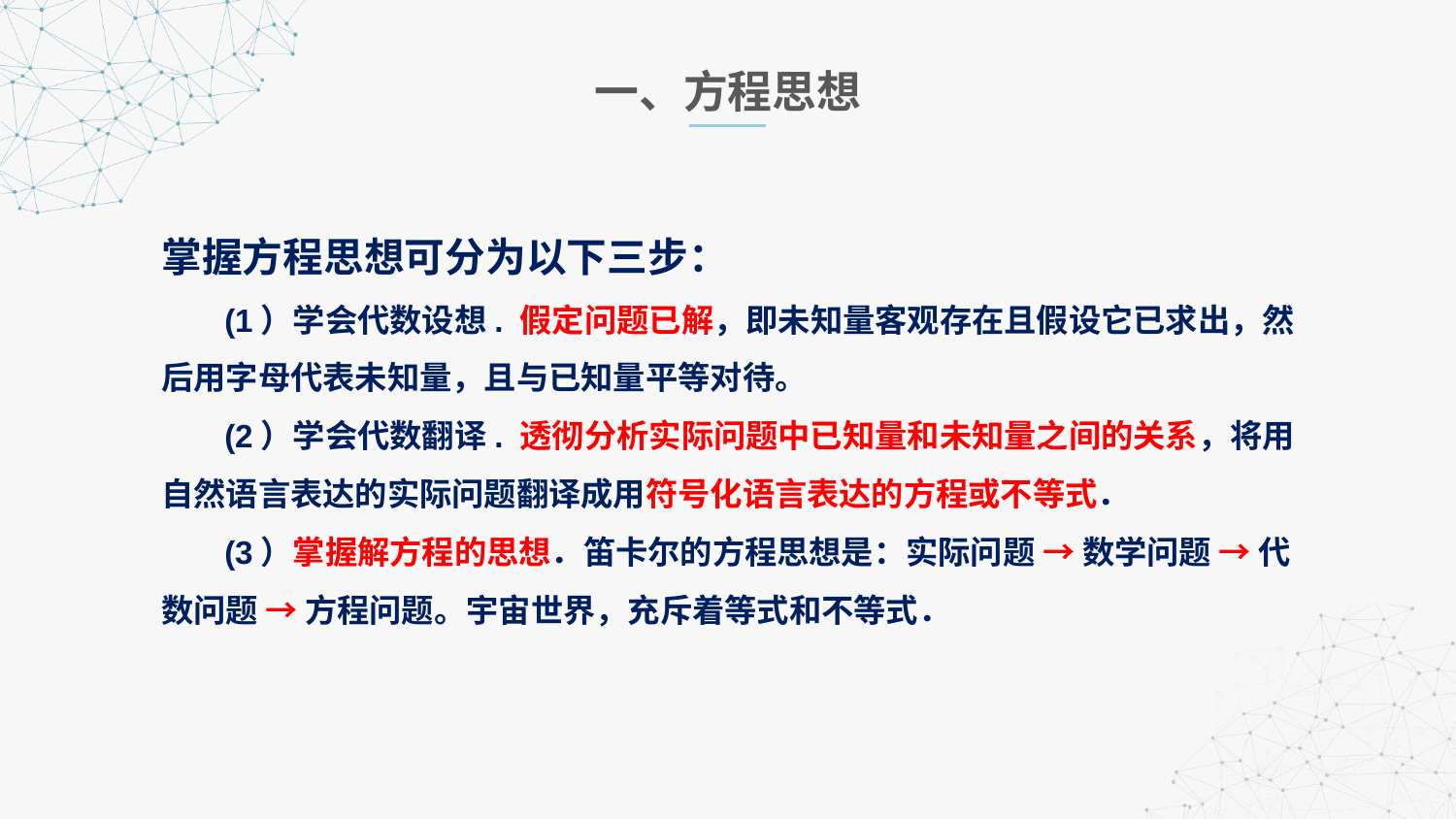

一、方程思想
掌握方程思想可分为以下三步：
       (1）学会代数设想. 假定问题已解，即未知量客观存在且假设它已求出，然后用字母代表未知量，且与已知量平等对待。
       (2）学会代数翻译. 透彻分析实际问题中已知量和未知量之间的关系，将用自然语言表达的实际问题翻译成用符号化语言表达的方程或不等式．
       (3）掌握解方程的思想．笛卡尔的方程思想是：实际问题 → 数学问题 → 代数问题 → 方程问题。宇宙世界，充斥着等式和不等式．